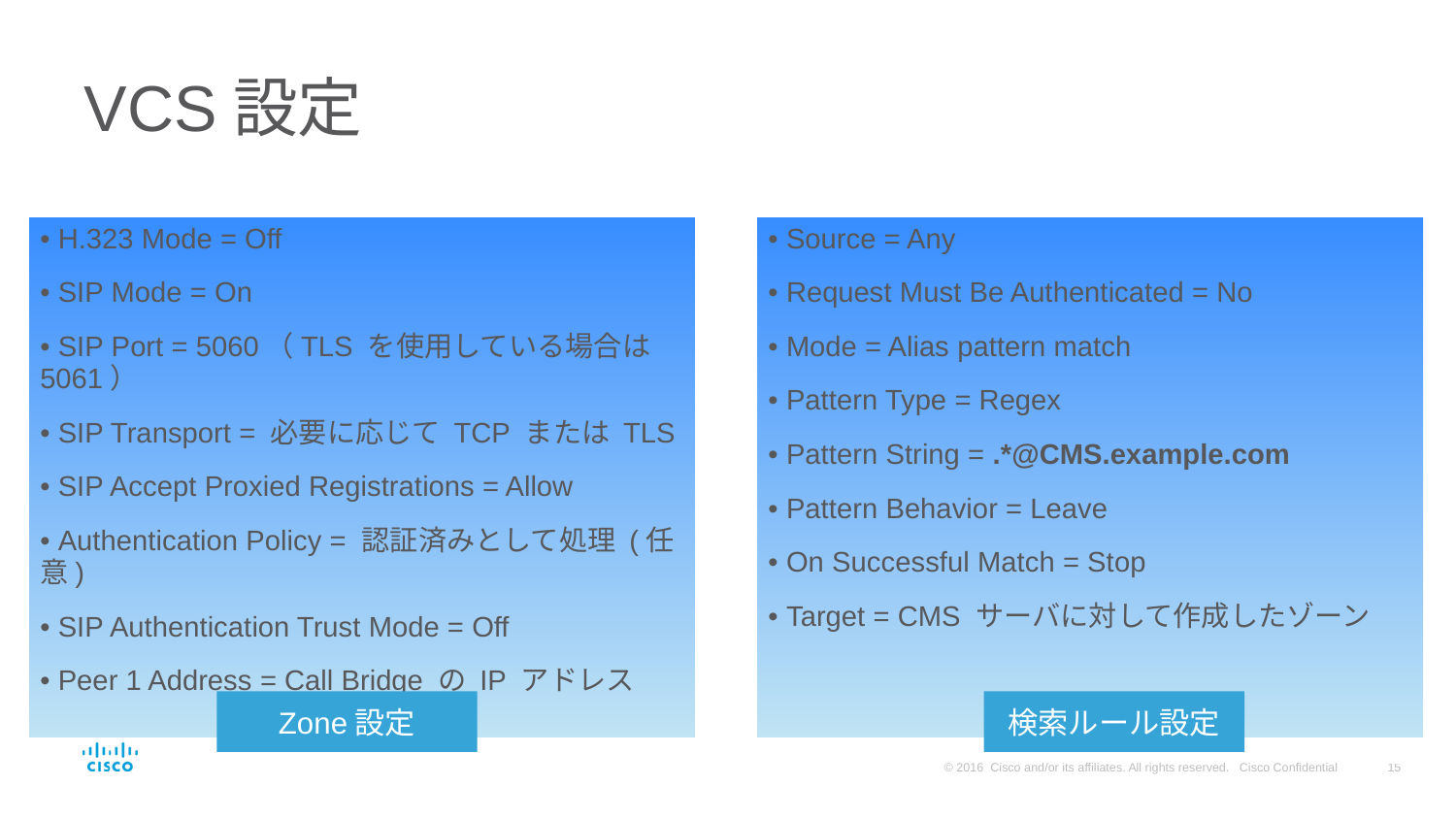

# VCS設定
• H.323 Mode = Off
• SIP Mode = On
• SIP Port = 5060（TLS を使用している場合は 5061）
• SIP Transport = 必要に応じて TCP または TLS
• SIP Accept Proxied Registrations = Allow
• Authentication Policy = 認証済みとして処理 (任意)
• SIP Authentication Trust Mode = Off
• Peer 1 Address = Call Bridge の IP アドレス

• Source = Any
• Request Must Be Authenticated = No
• Mode = Alias pattern match
• Pattern Type = Regex
• Pattern String = .*@CMS.example.com
• Pattern Behavior = Leave
• On Successful Match = Stop
• Target = CMS サーバに対して作成したゾーン

Zone設定
検索ルール設定